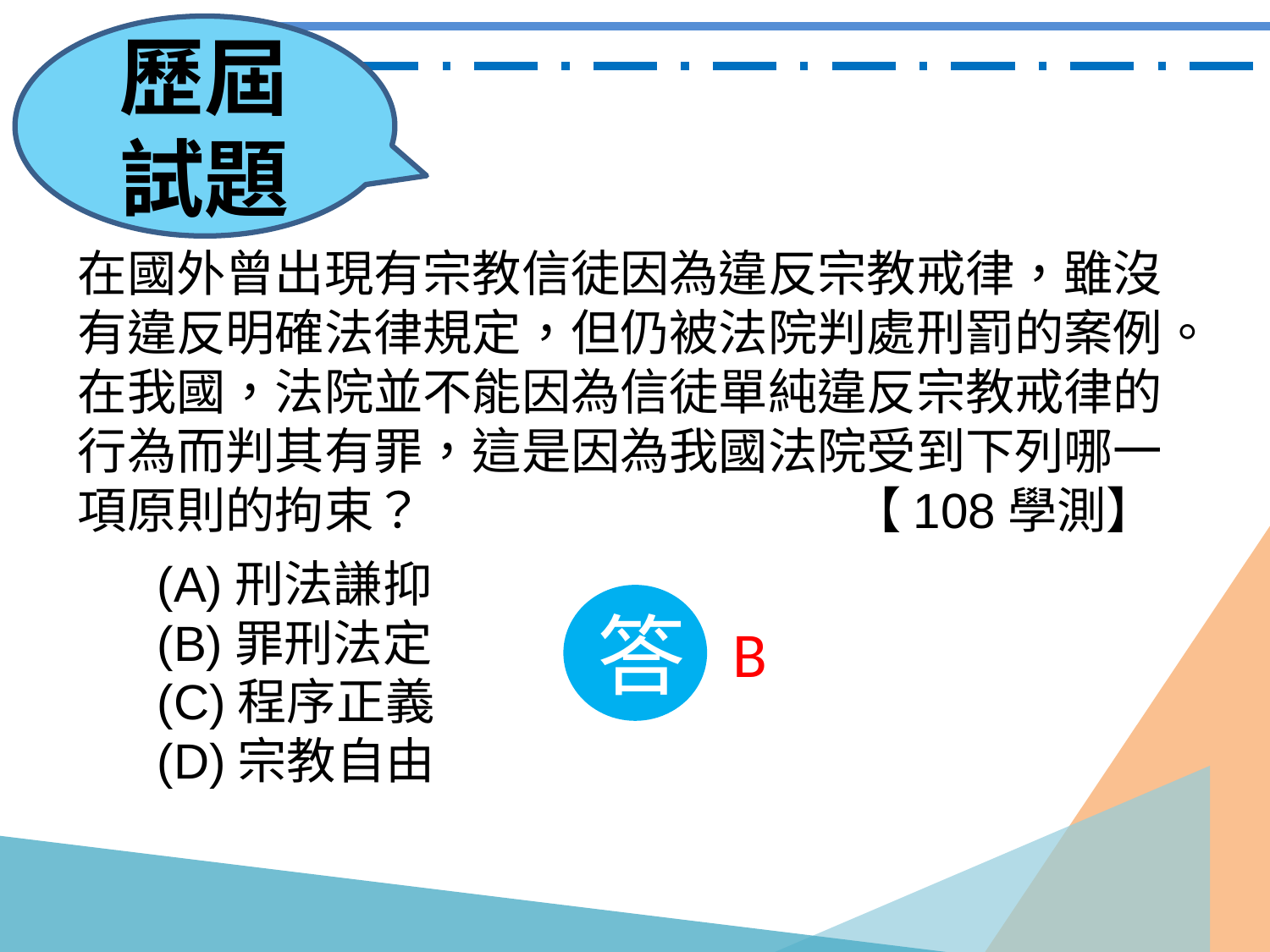

在國外曾出現有宗教信徒因為違反宗教戒律，雖沒有違反明確法律規定，但仍被法院判處刑罰的案例。在我國，法院並不能因為信徒單純違反宗教戒律的行為而判其有罪，這是因為我國法院受到下列哪一項原則的拘束？                                       【108學測】
(A)刑法謙抑
(B)罪刑法定
(C)程序正義
(D)宗教自由
答
B